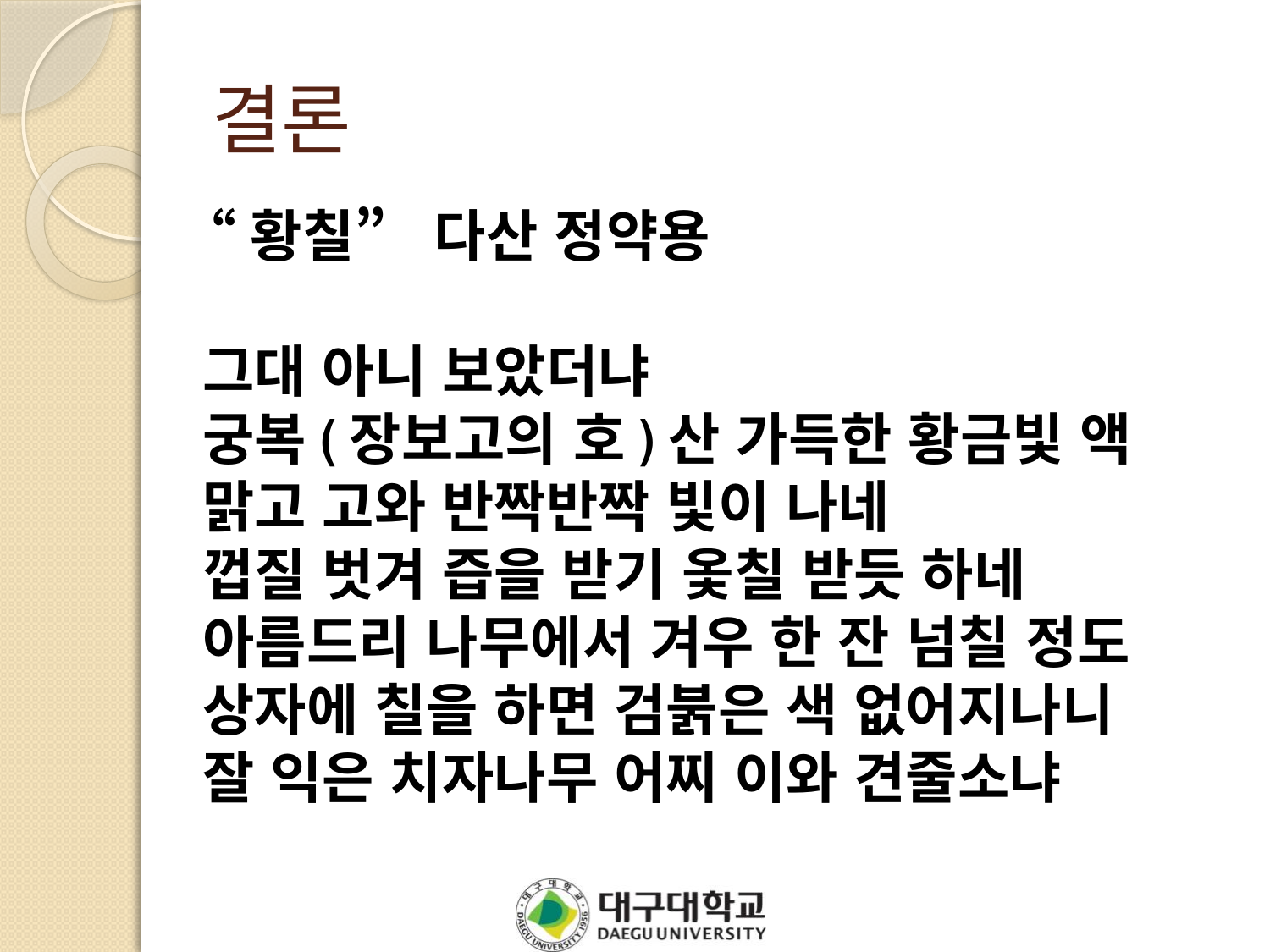

# 결론

   “황칠”   다산 정약용

   그대 아니 보았더냐
   궁복(장보고의 호)산 가득한 황금빛 액
   맑고 고와 반짝반짝 빛이 나네
   껍질 벗겨 즙을 받기 옻칠 받듯 하네
   아름드리 나무에서 겨우 한 잔 넘칠 정도
   상자에 칠을 하면 검붉은 색 없어지나니
   잘 익은 치자나무 어찌 이와 견줄소냐